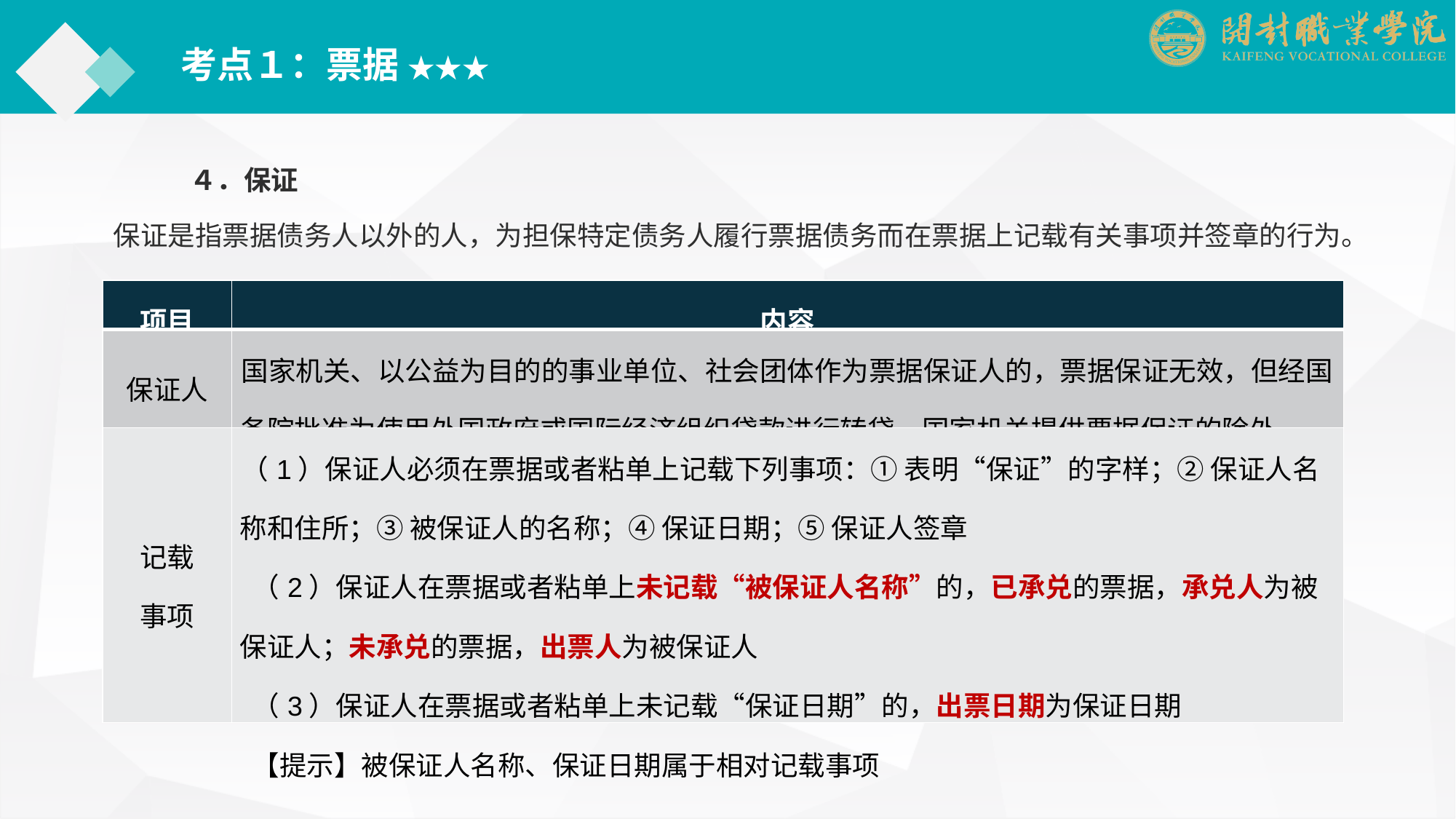

考点１：票据 ★★★
４．保证
保证是指票据债务人以外的人，为担保特定债务人履行票据债务而在票据上记载有关事项并签章的行为。
| 项目 | 内容 |
| --- | --- |
| 保证人 | 国家机关、以公益为目的的事业单位、社会团体作为票据保证人的，票据保证无效，但经国务院批准为使用外国政府或国际经济组织贷款进行转贷，国家机关提供票据保证的除外 |
| 记载 事项 | （1）保证人必须在票据或者粘单上记载下列事项：① 表明“保证”的字样；② 保证人名称和住所；③ 被保证人的名称；④ 保证日期；⑤ 保证人签章 （2）保证人在票据或者粘单上未记载“被保证人名称”的，已承兑的票据，承兑人为被保证人；未承兑的票据，出票人为被保证人 （3）保证人在票据或者粘单上未记载“保证日期”的，出票日期为保证日期 【提示】被保证人名称、保证日期属于相对记载事项 |